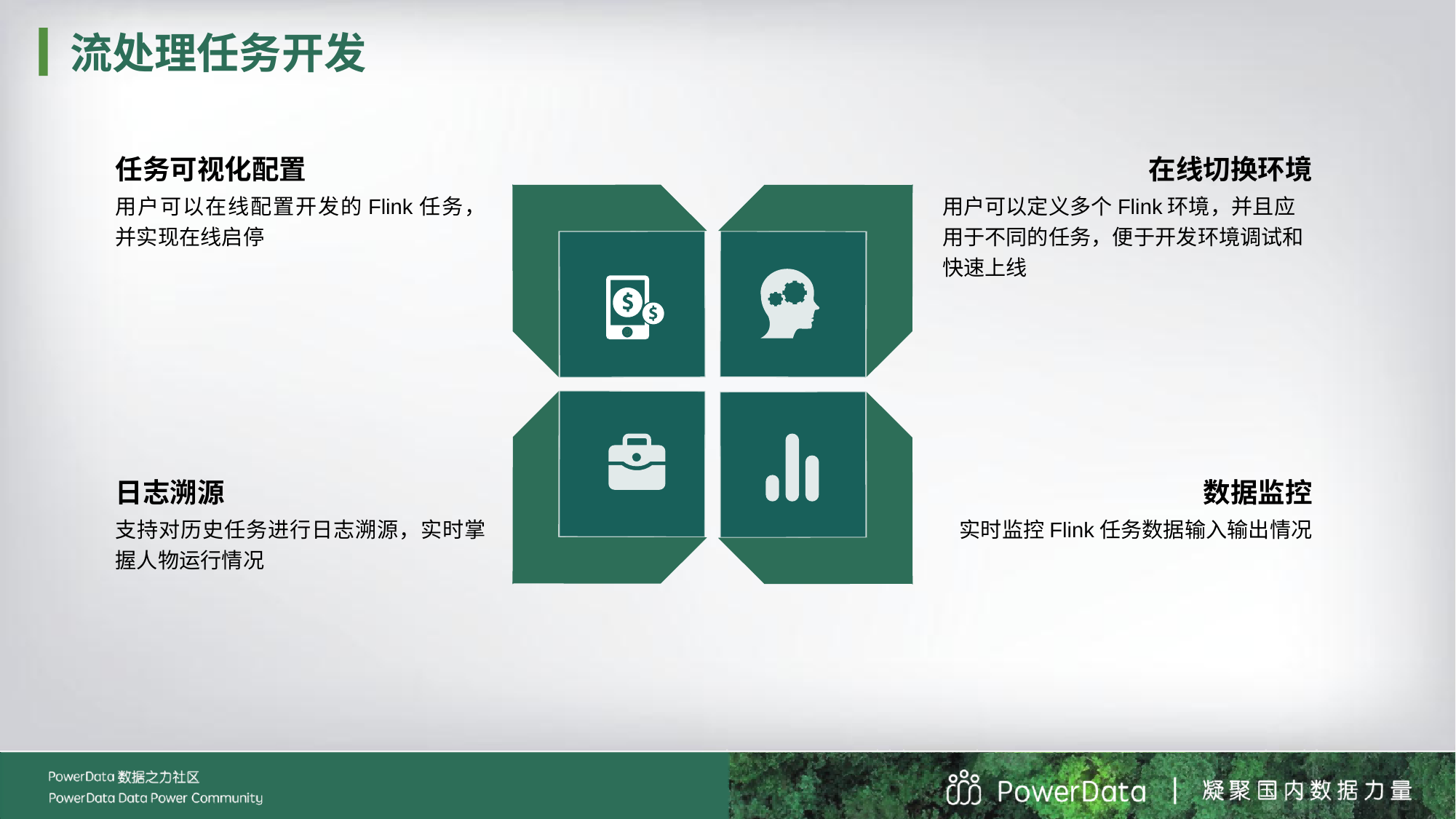

流处理任务开发

任务可视化配置
用户可以在线配置开发的Flink任务，并实现在线启停
在线切换环境
用户可以定义多个Flink环境，并且应用于不同的任务，便于开发环境调试和快速上线

日志溯源
支持对历史任务进行日志溯源，实时掌握人物运行情况
数据监控
实时监控Flink任务数据输入输出情况